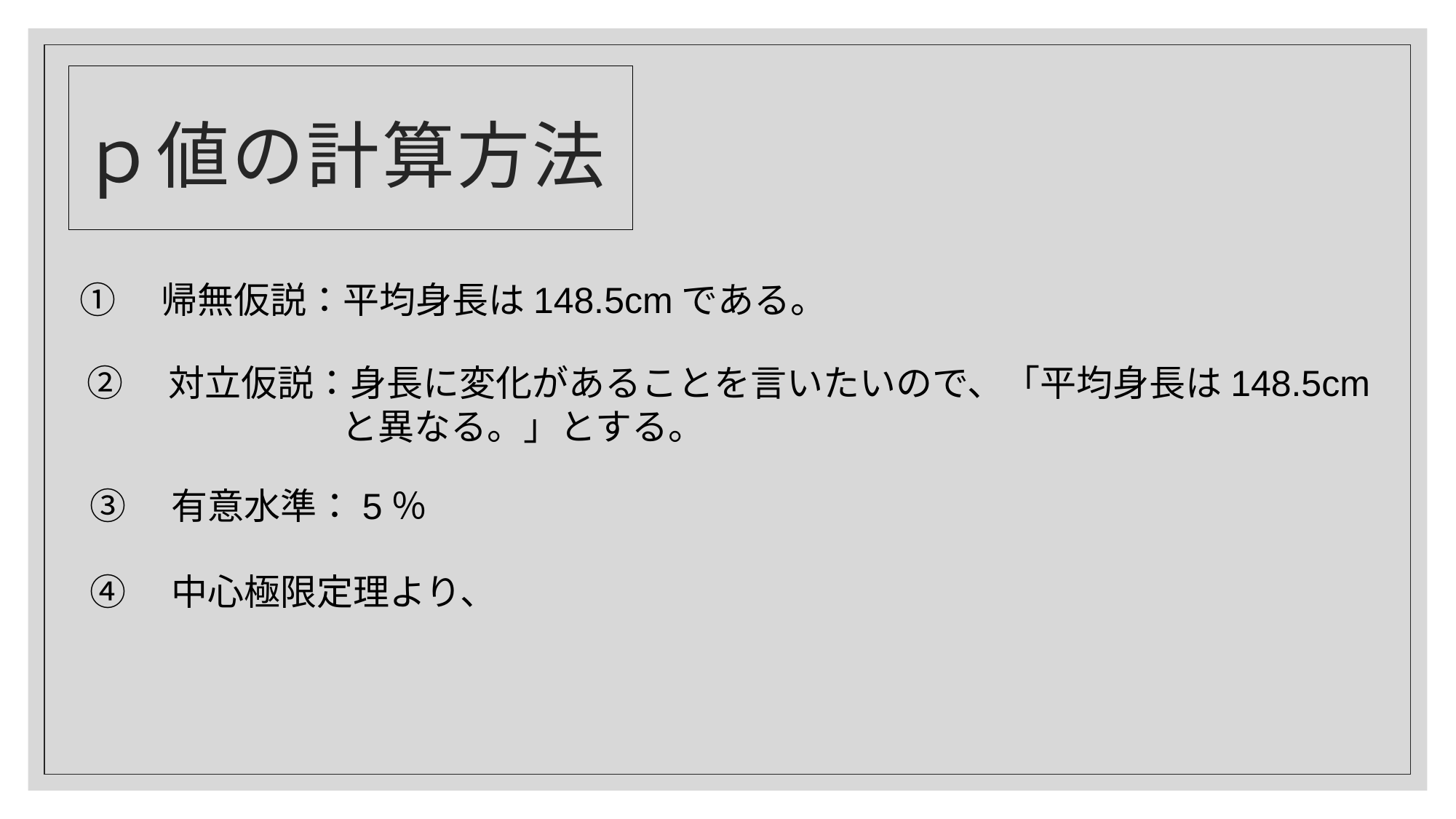

# ｐ値の計算方法
①　帰無仮説：平均身長は148.5cmである。
②　対立仮説：身長に変化があることを言いたいので、「平均身長は148.5cm
　　　　　　　と異なる。」とする。
③　有意水準：5％
④　中心極限定理より、